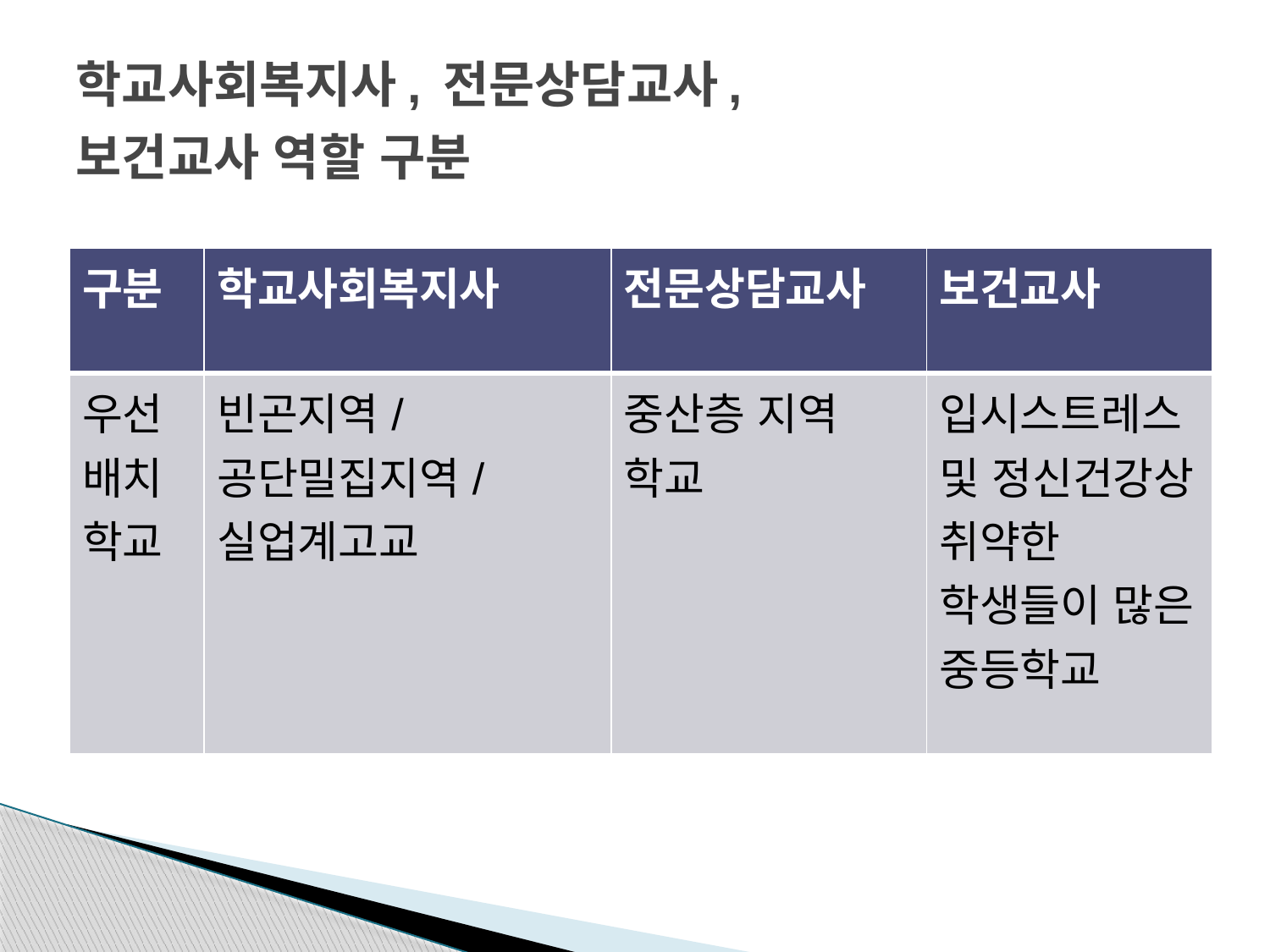

# 학교사회복지사, 전문상담교사, 보건교사 역할 구분
| 구분 | 학교사회복지사 | 전문상담교사 | 보건교사 |
| --- | --- | --- | --- |
| 우선배치학교 | 빈곤지역/공단밀집지역/실업계고교 | 중산층 지역 학교 | 입시스트레스 및 정신건강상 취약한 학생들이 많은 중등학교 |